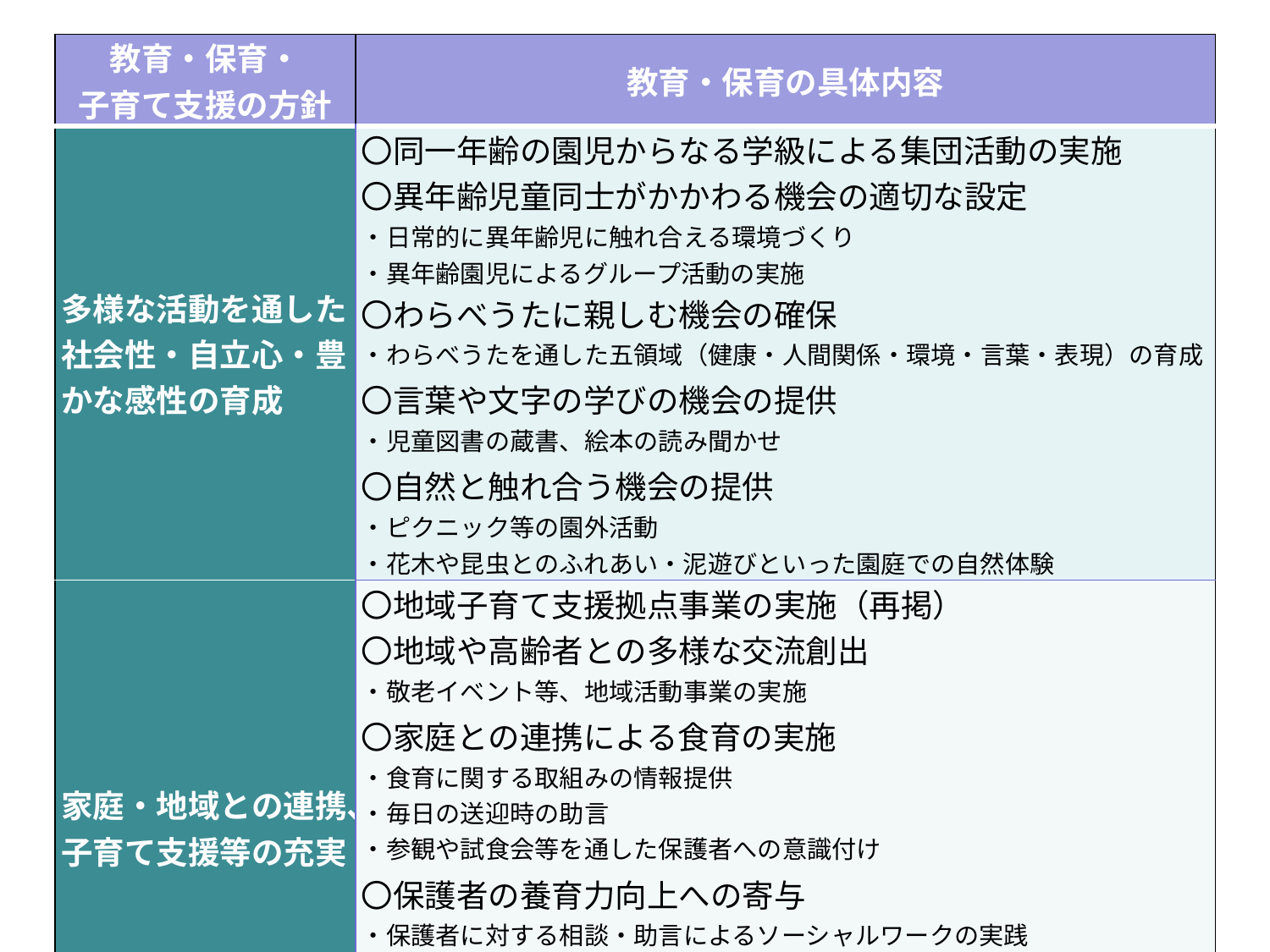

| 教育・保育・ 子育て支援の方針 | 教育・保育の具体内容 |
| --- | --- |
| 多様な活動を通した社会性・自立心・豊かな感性の育成 | 〇同一年齢の園児からなる学級による集団活動の実施 〇異年齢児童同士がかかわる機会の適切な設定 ・日常的に異年齢児に触れ合える環境づくり ・異年齢園児によるグループ活動の実施 〇わらべうたに親しむ機会の確保 ・わらべうたを通した五領域（健康・人間関係・環境・言葉・表現）の育成 〇言葉や文字の学びの機会の提供 ・児童図書の蔵書、絵本の読み聞かせ 〇自然と触れ合う機会の提供 ・ピクニック等の園外活動 ・花木や昆虫とのふれあい・泥遊びといった園庭での自然体験 |
| 家庭・地域との連携、子育て支援等の充実 | 〇地域子育て支援拠点事業の実施（再掲） 〇地域や高齢者との多様な交流創出 ・敬老イベント等、地域活動事業の実施 〇家庭との連携による食育の実施 ・食育に関する取組みの情報提供 ・毎日の送迎時の助言 ・参観や試食会等を通した保護者への意識付け 〇保護者の養育力向上への寄与 ・保護者に対する相談・助言によるソーシャルワークの実践 ・虐待等の早期発見・早期支援 〇地域の関係機関との連携・協力 ・子育て支援の役割・機能を持つ社会資源や関係者の把握・連携 |
17